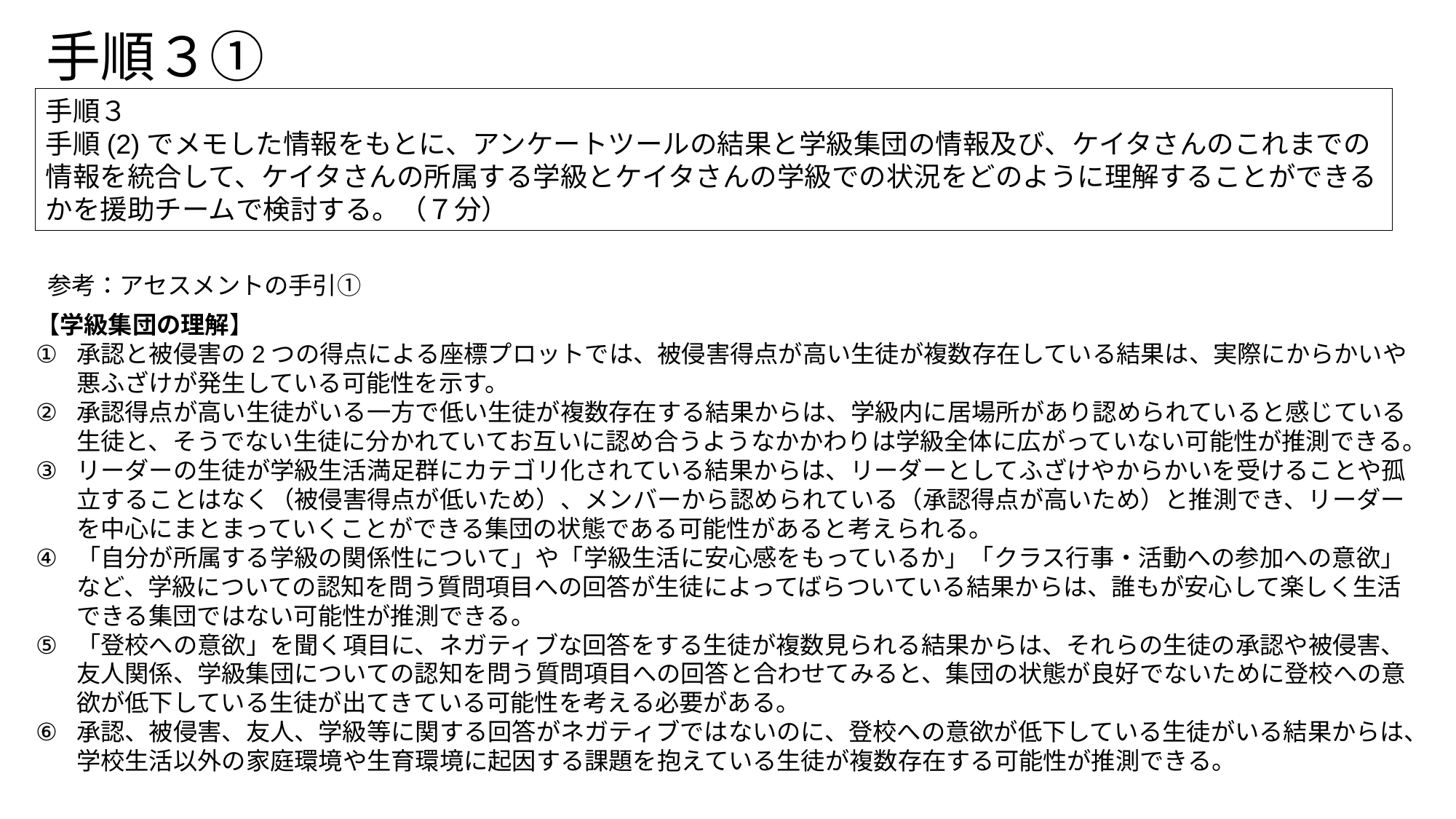

# 手順３①
手順３
手順(2)でメモした情報をもとに、アンケートツールの結果と学級集団の情報及び、ケイタさんのこれまでの情報を統合して、ケイタさんの所属する学級とケイタさんの学級での状況をどのように理解することができるかを援助チームで検討する。（７分）
参考：アセスメントの手引①
【学級集団の理解】
承認と被侵害の2つの得点による座標プロットでは、被侵害得点が高い生徒が複数存在している結果は、実際にからかいや悪ふざけが発生している可能性を示す。
承認得点が高い生徒がいる一方で低い生徒が複数存在する結果からは、学級内に居場所があり認められていると感じている生徒と、そうでない生徒に分かれていてお互いに認め合うようなかかわりは学級全体に広がっていない可能性が推測できる。
リーダーの生徒が学級生活満足群にカテゴリ化されている結果からは、リーダーとしてふざけやからかいを受けることや孤立することはなく（被侵害得点が低いため）、メンバーから認められている（承認得点が高いため）と推測でき、リーダーを中心にまとまっていくことができる集団の状態である可能性があると考えられる。
「自分が所属する学級の関係性について」や「学級生活に安心感をもっているか」「クラス行事・活動への参加への意欲」など、学級についての認知を問う質問項目への回答が生徒によってばらついている結果からは、誰もが安心して楽しく生活できる集団ではない可能性が推測できる。
「登校への意欲」を聞く項目に、ネガティブな回答をする生徒が複数見られる結果からは、それらの生徒の承認や被侵害、友人関係、学級集団についての認知を問う質問項目への回答と合わせてみると、集団の状態が良好でないために登校への意欲が低下している生徒が出てきている可能性を考える必要がある。
承認、被侵害、友人、学級等に関する回答がネガティブではないのに、登校への意欲が低下している生徒がいる結果からは、学校生活以外の家庭環境や生育環境に起因する課題を抱えている生徒が複数存在する可能性が推測できる。